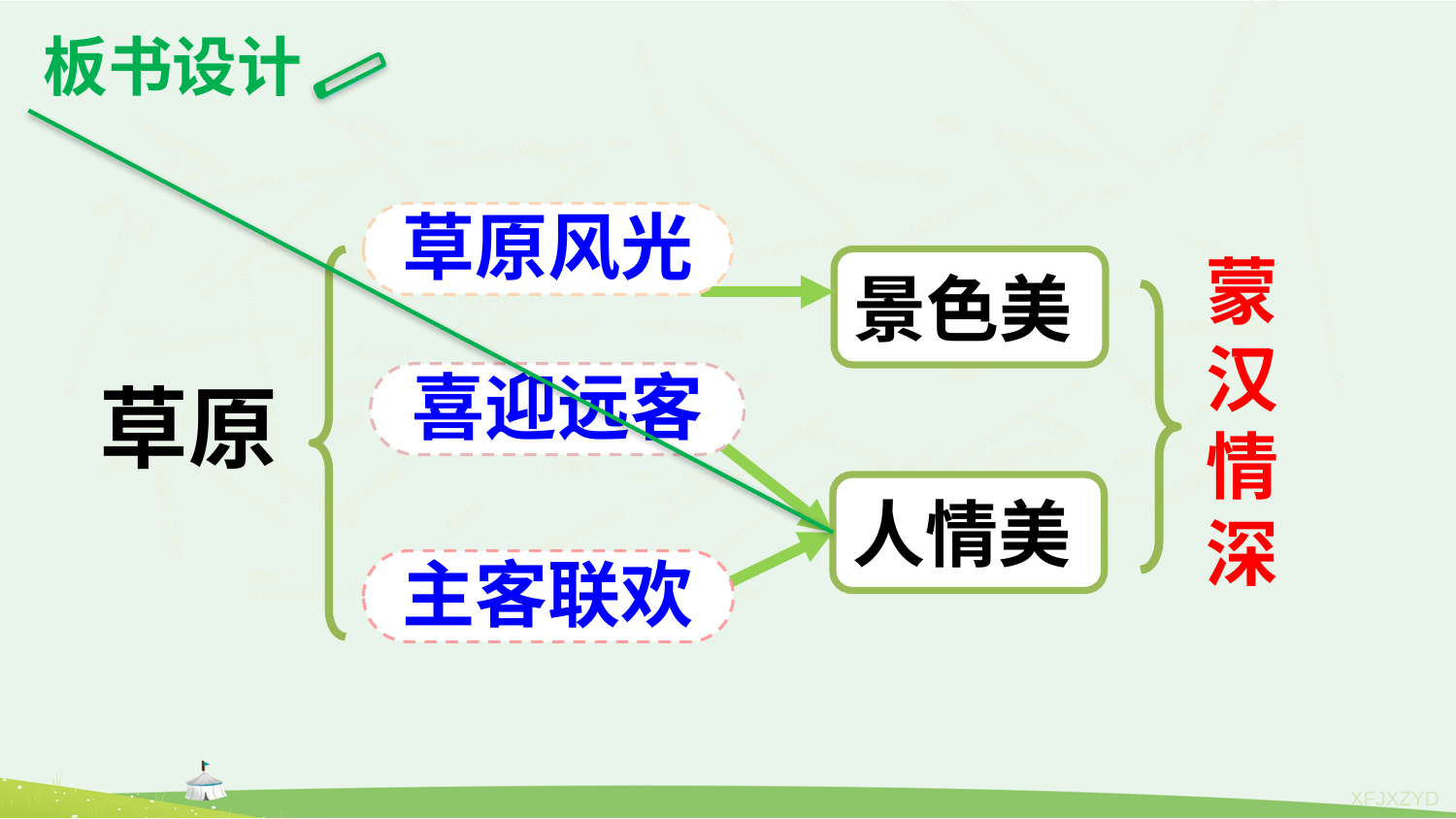

板书设计

https://shop488691149.taobao.com
https://shop488691149.taobao.com
https://shop488691149.taobao.com
小凤教学
微信：XFJXZYD
微信：XFJXZYD
小凤教学
微信：XFJXZYD
小凤教学资源店
小凤教学
https://shop488691149.taobao.com
https://shop488691149.taobao.com
小凤教学资源店
https://shop488691149.taobao.com
小凤教学资源店
小凤教学
https://shop488691149.taobao.com
小凤教学资源店
微信：XFJXZYD
小凤教学资源店
https://shop488691149.taobao.com
草原风光
小凤教学
蒙汉情深
小凤教学
小凤教学资源店
https://shop488691149.taobao.com
小凤教学
https://shop488691149.taobao.com
景色美

https://shop488691149.taobao.com
小凤教学资源店
小凤教学资源店
https://shop488691149.taobao.com

微信：XFJXZYD
小凤教学
小凤教学
https://shop488691149.taobao.com
小凤教学资源店
小凤教学资源店
小凤教学资源店
https://shop488691149.taobao.com
小凤教学
微信：XFJXZYD
https://shop488691149.taobao.com
https://shop488691149.taobao.com
微信：XFJXZYD
小凤教学
喜迎远客
小凤教学
草原
https://shop488691149.taobao.com
小凤教学
小凤教学
小凤教学资源店
微信：XFJXZYD
https://shop488691149.taobao.com
微信：XFJXZYD
小凤教学
小凤教学资源店
小凤教学资源店
小凤教学
https://shop488691149.taobao.com
小凤教学资源店
小凤教学
微信：XFJXZYD
微信：XFJXZYD
小凤教学资源店
小凤教学资源店
小凤教学资源店
人情美
小凤教学资源店
小凤教学资源店
小凤教学资源店
https://shop488691149.taobao.com
微信：XFJXZYD
小凤教学资源店
小凤教学
小凤教学
小凤教学资源店
主客联欢
https://shop488691149.taobao.com
https://shop488691149.taobao.com